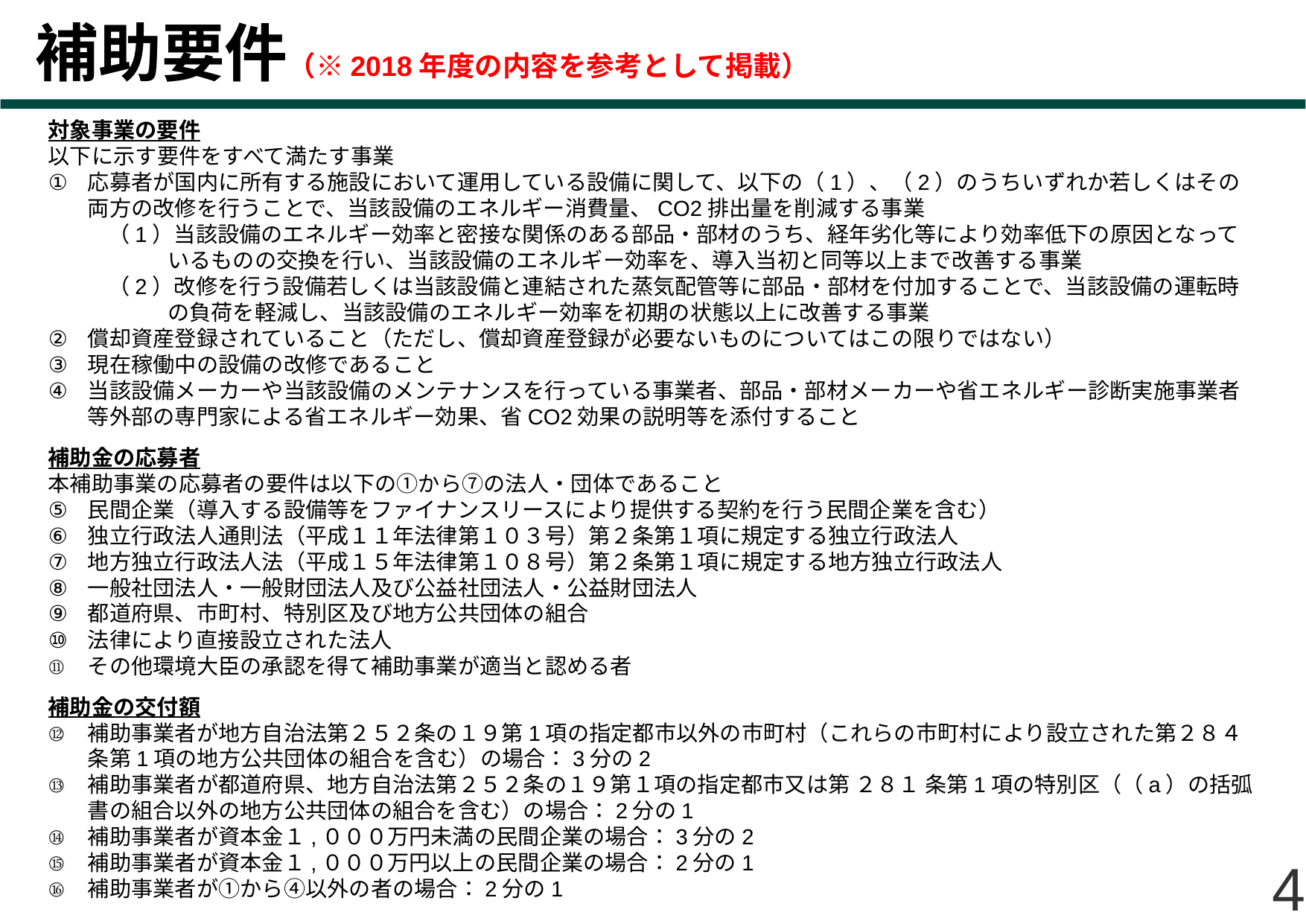

# 補助要件（※2018年度の内容を参考として掲載）
対象事業の要件
以下に示す要件をすべて満たす事業
応募者が国内に所有する施設において運用している設備に関して、以下の（1）、（2）のうちいずれか若しくはその両方の改修を行うことで、当該設備のエネルギー消費量、CO2排出量を削減する事業
（1）当該設備のエネルギー効率と密接な関係のある部品・部材のうち、経年劣化等により効率低下の原因となっているものの交換を行い、当該設備のエネルギー効率を、導入当初と同等以上まで改善する事業
（2）改修を行う設備若しくは当該設備と連結された蒸気配管等に部品・部材を付加することで、当該設備の運転時の負荷を軽減し、当該設備のエネルギー効率を初期の状態以上に改善する事業
償却資産登録されていること（ただし、償却資産登録が必要ないものについてはこの限りではない）
現在稼働中の設備の改修であること
当該設備メーカーや当該設備のメンテナンスを行っている事業者、部品・部材メーカーや省エネルギー診断実施事業者等外部の専門家による省エネルギー効果、省CO2効果の説明等を添付すること

補助金の応募者
本補助事業の応募者の要件は以下の①から⑦の法人・団体であること
民間企業（導入する設備等をファイナンスリースにより提供する契約を行う民間企業を含む）
独立行政法人通則法（平成１１年法律第１０３号）第２条第１項に規定する独立行政法人
地方独立行政法人法（平成１５年法律第１０８号）第２条第１項に規定する地方独立行政法人
一般社団法人・一般財団法人及び公益社団法人・公益財団法人
都道府県、市町村、特別区及び地方公共団体の組合
法律により直接設立された法人
その他環境大臣の承認を得て補助事業が適当と認める者

補助金の交付額
補助事業者が地方自治法第２５２条の１９第1項の指定都市以外の市町村（これらの市町村により設立された第２８４条第1項の地方公共団体の組合を含む）の場合：3分の2
補助事業者が都道府県、地方自治法第２５２条の１９第１項の指定都市又は第 ２８１ 条第1項の特別区（（a）の括弧書の組合以外の地方公共団体の組合を含む）の場合：2分の1
補助事業者が資本金１,０００万円未満の民間企業の場合：3分の2
補助事業者が資本金１,０００万円以上の民間企業の場合：2分の1
補助事業者が①から④以外の者の場合：2分の1